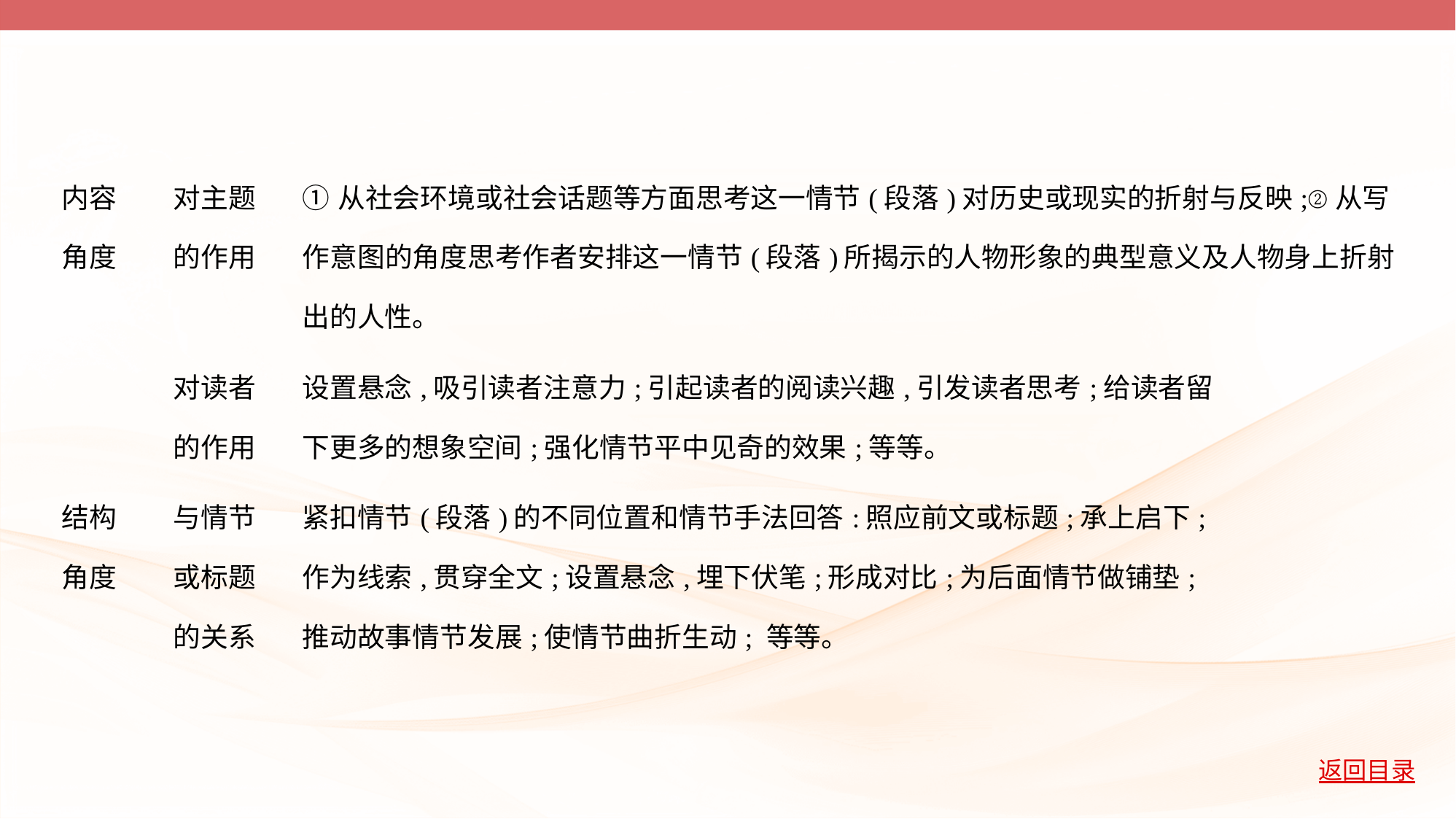

| 内容 角度 | 对主题 的作用 | ①从社会环境或社会话题等方面思考这一情节(段落)对历史或现实的折射与反映;②从写作意图的角度思考作者安排这一情节(段落)所揭示的人物形象的典型意义及人物身上折射出的人性。 |
| --- | --- | --- |
|  | 对读者 的作用 | 设置悬念,吸引读者注意力;引起读者的阅读兴趣,引发读者思考;给读者留 下更多的想象空间;强化情节平中见奇的效果;等等。 |
| 结构 角度 | 与情节 或标题 的关系 | 紧扣情节(段落)的不同位置和情节手法回答:照应前文或标题;承上启下; 作为线索,贯穿全文;设置悬念,埋下伏笔;形成对比;为后面情节做铺垫; 推动故事情节发展;使情节曲折生动; 等等。 |